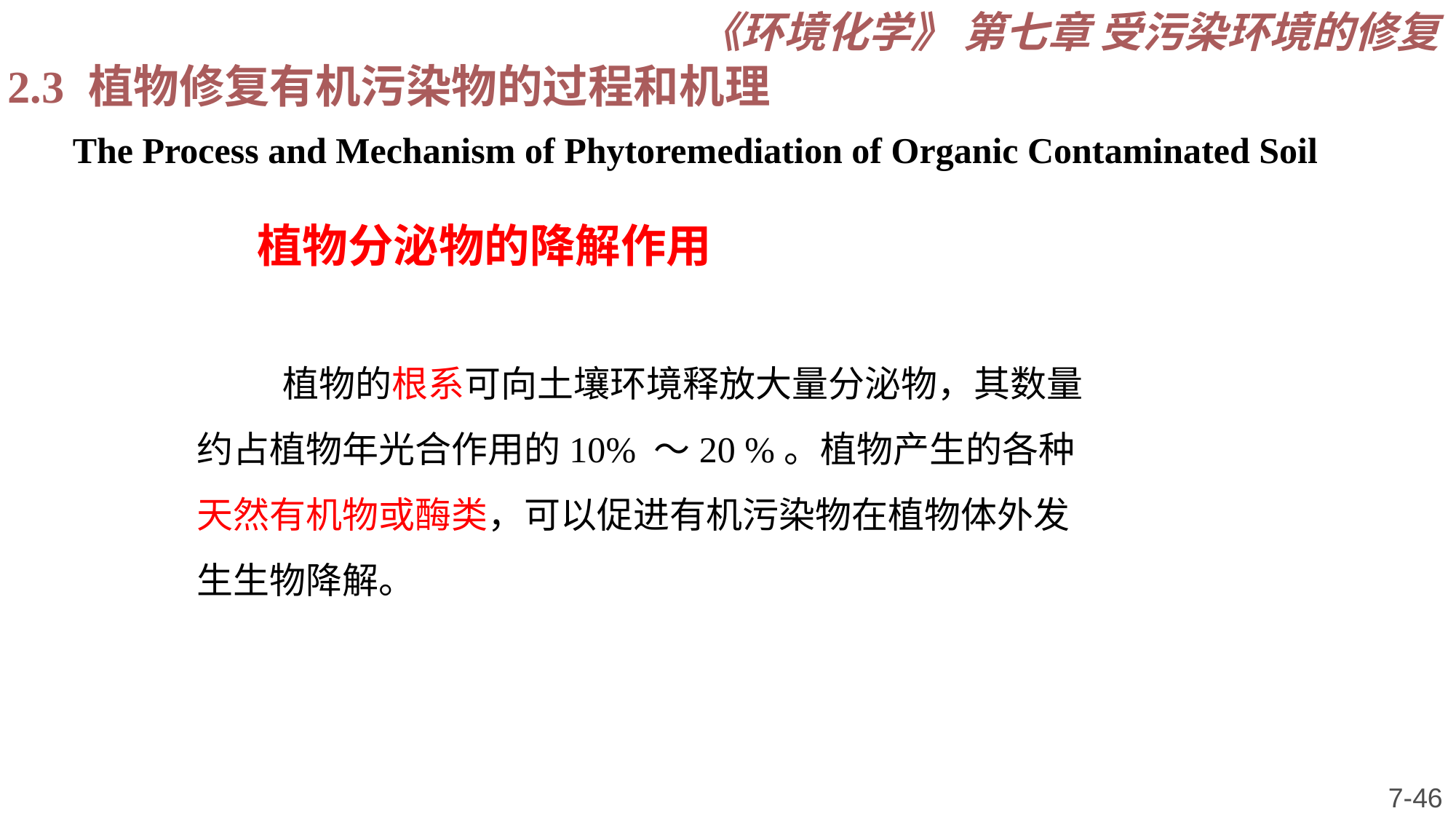

《环境化学》 第七章 受污染环境的修复
2.3 植物修复有机污染物的过程和机理
The Process and Mechanism of Phytoremediation of Organic Contaminated Soil
植物分泌物的降解作用
植物的根系可向土壤环境释放大量分泌物，其数量约占植物年光合作用的10% ～20 %。植物产生的各种天然有机物或酶类，可以促进有机污染物在植物体外发生生物降解。
7-46